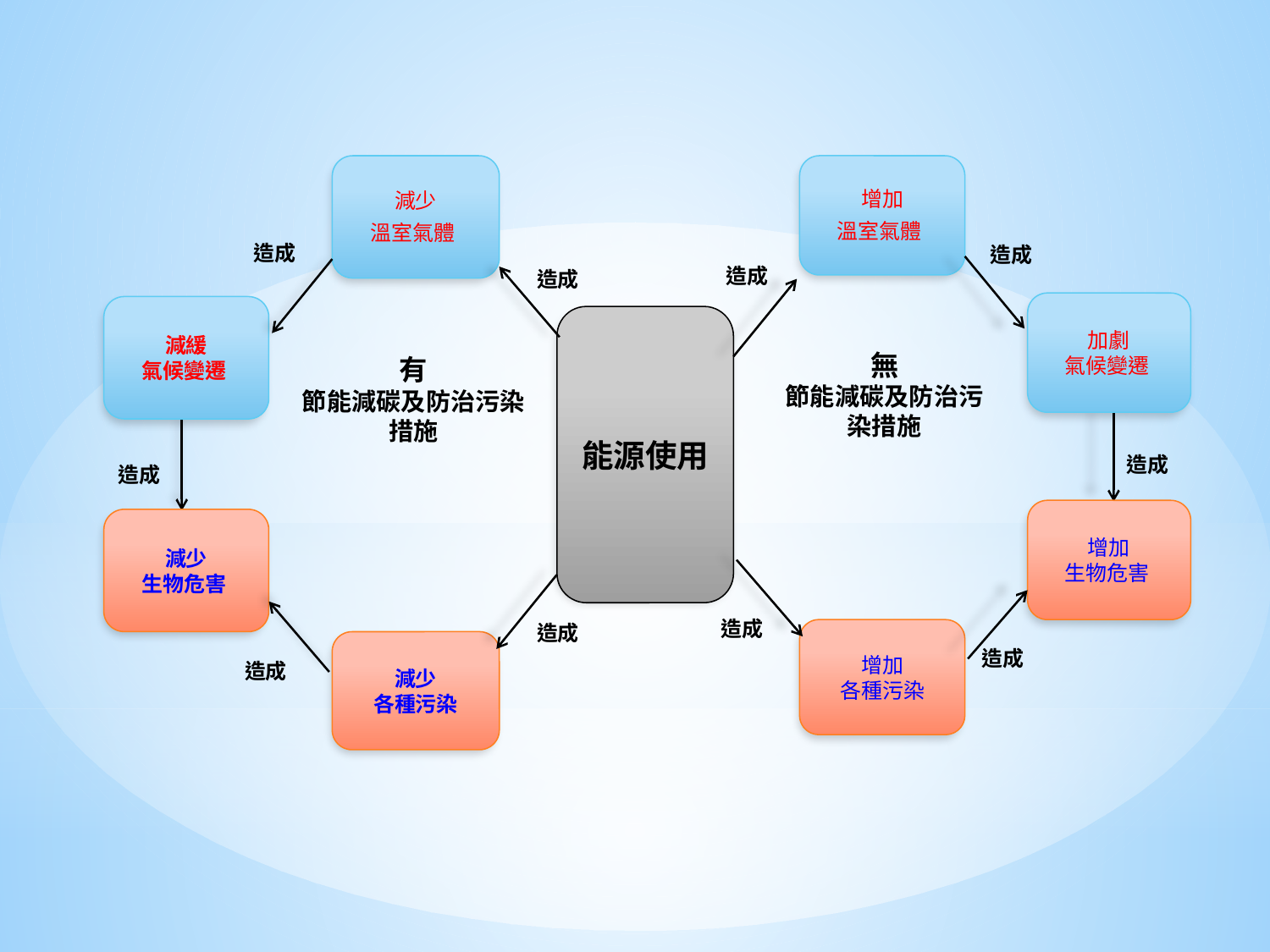

減少
溫室氣體
增加
溫室氣體
造成
造成
造成
造成
加劇
氣候變遷
減緩
氣候變遷
能源使用
無
節能減碳及防治污染措施
有
節能減碳及防治污染措施
造成
造成
增加
生物危害
減少
生物危害
造成
造成
增加
各種污染
減少
各種污染
造成
造成